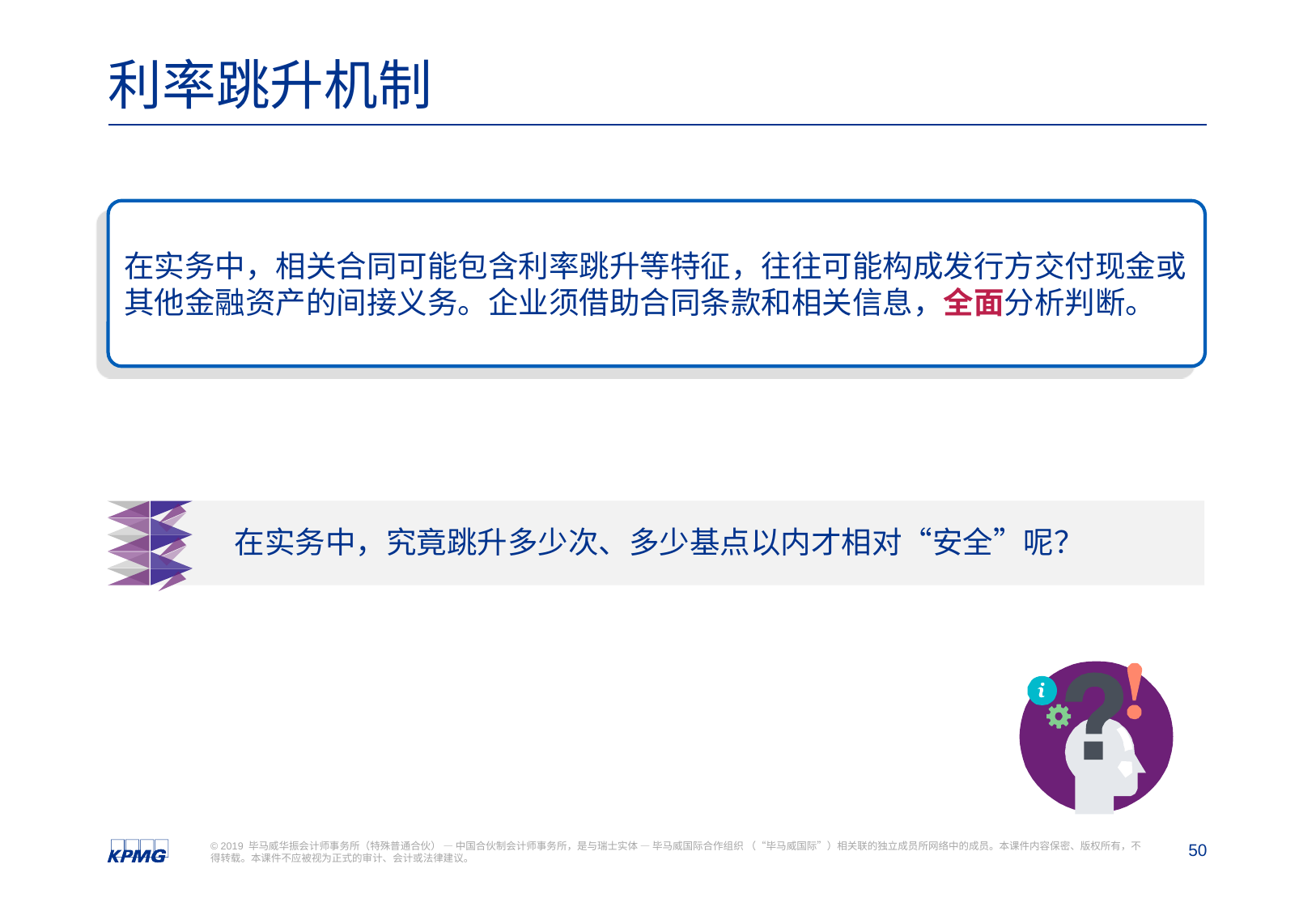

# 利率跳升机制
在实务中，相关合同可能包含利率跳升等特征，往往可能构成发行方交付现金或其他金融资产的间接义务。企业须借助合同条款和相关信息，全面分析判断。

在实务中，究竟跳升多少次、多少基点以内才相对“安全”呢？